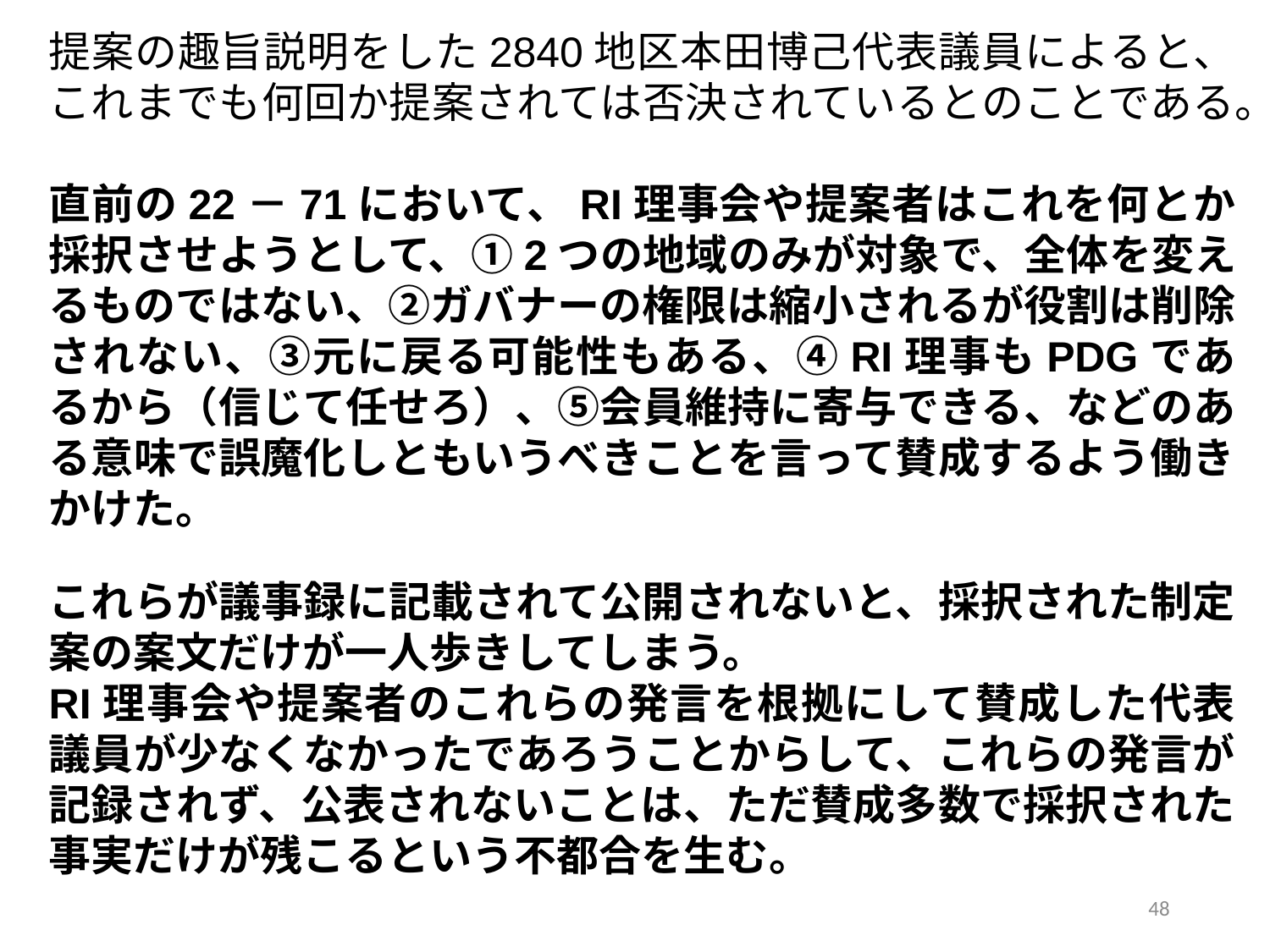

提案の趣旨説明をした2840地区本田博己代表議員によると、これまでも何回か提案されては否決されているとのことである。

直前の22－71において、RI理事会や提案者はこれを何とか採択させようとして、①2つの地域のみが対象で、全体を変えるものではない、②ガバナーの権限は縮小されるが役割は削除されない、③元に戻る可能性もある、④RI理事もPDGであるから（信じて任せろ）、⑤会員維持に寄与できる、などのある意味で誤魔化しともいうべきことを言って賛成するよう働きかけた。

これらが議事録に記載されて公開されないと、採択された制定案の案文だけが一人歩きしてしまう。
RI理事会や提案者のこれらの発言を根拠にして賛成した代表議員が少なくなかったであろうことからして、これらの発言が記録されず、公表されないことは、ただ賛成多数で採択された事実だけが残こるという不都合を生む。

48